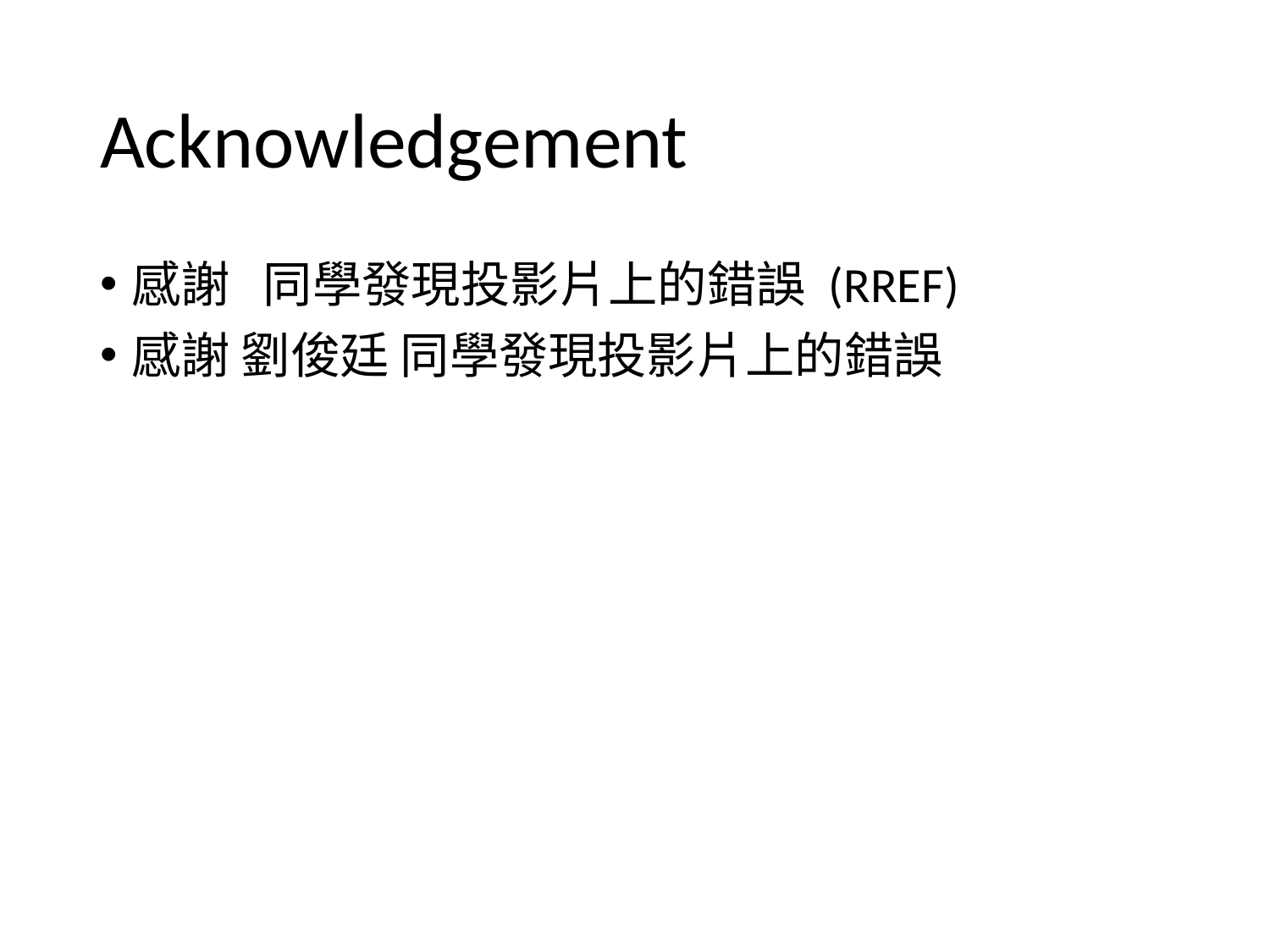

# Acknowledgement
感謝   同學發現投影片上的錯誤 (RREF)
感謝 劉俊廷 同學發現投影片上的錯誤